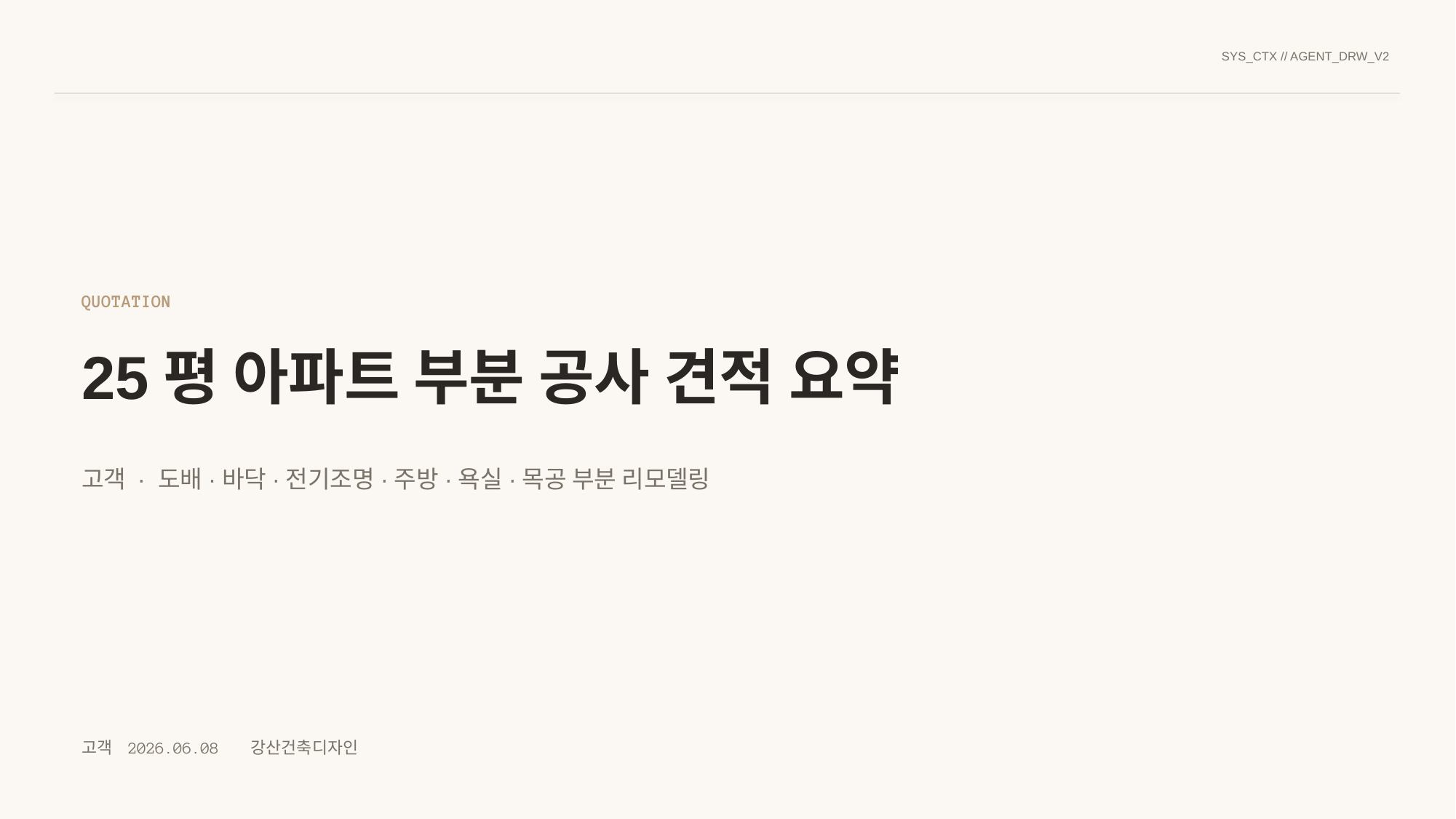

SYS_CTX // AGENT_DRW_V2

QUOTATION
25평 아파트 부분 공사 견적 요약
고객 · 도배·바닥·전기조명·주방·욕실·목공 부분 리모델링
고객   2026.06.08   강산건축디자인